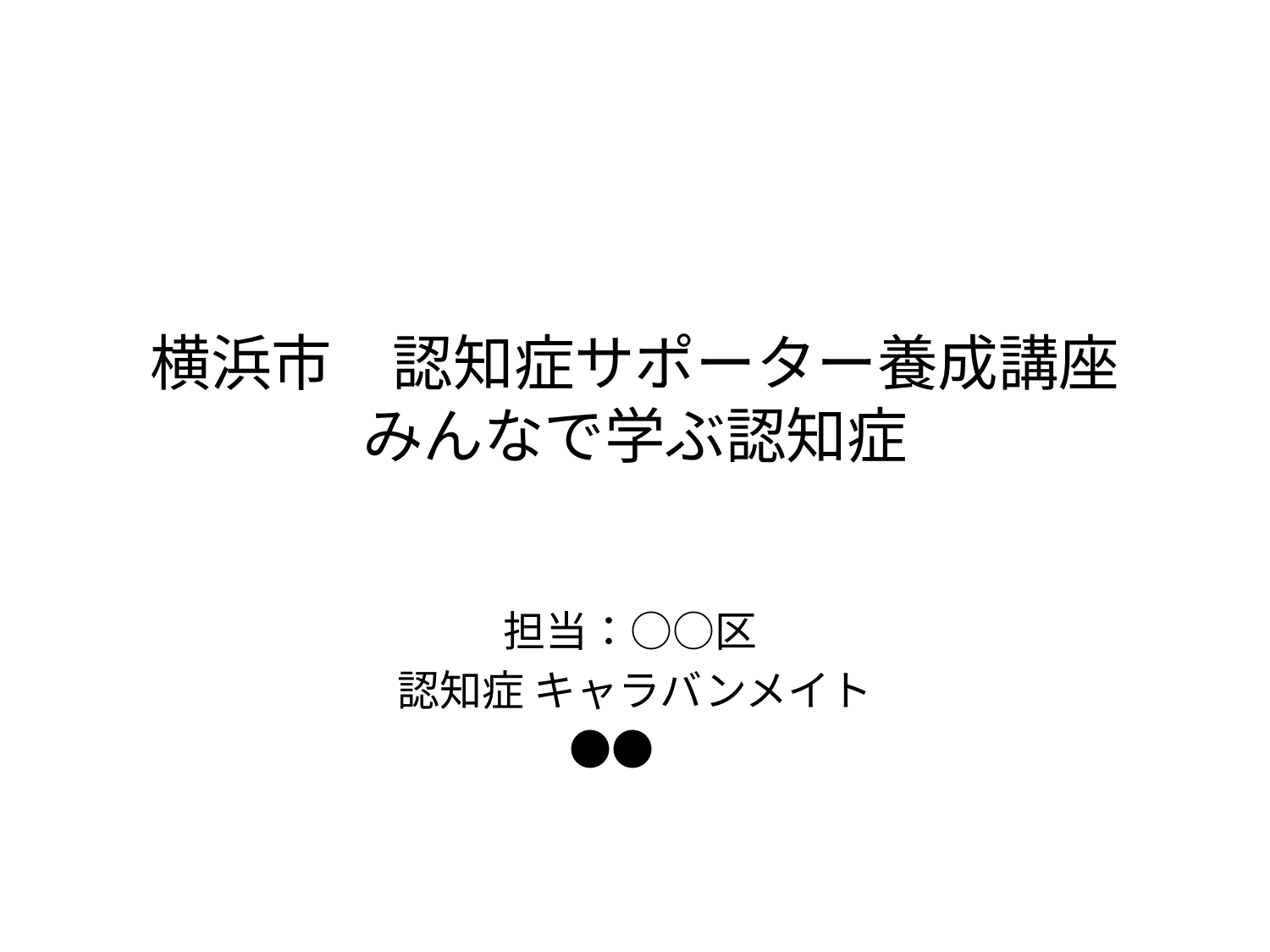

# 横浜市　認知症サポーター養成講座 みんなで学ぶ認知症

担当：○○区
認知症 キャラバンメイト
●●